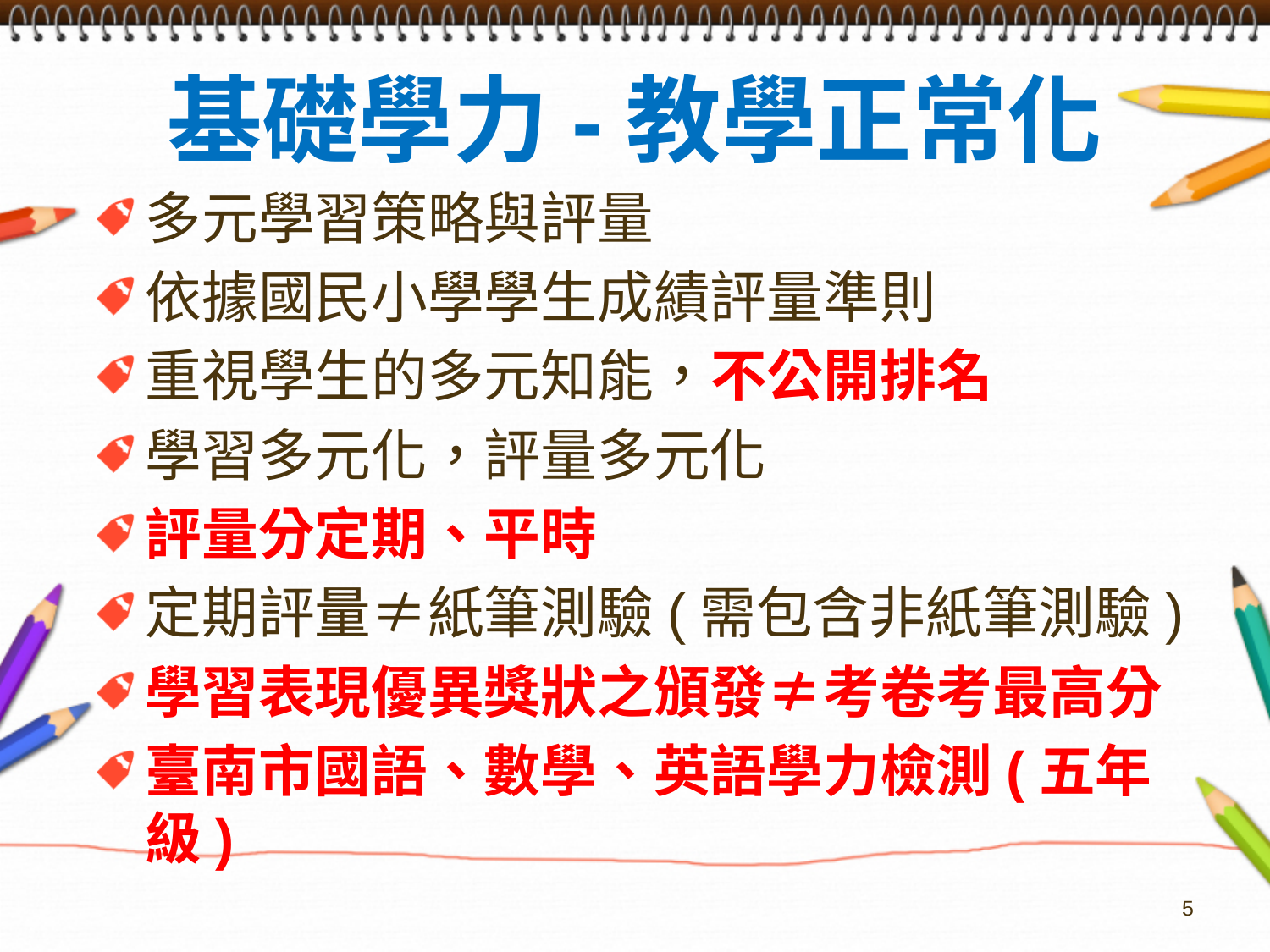

# 基礎學力-教學正常化
多元學習策略與評量
依據國民小學學生成績評量準則
重視學生的多元知能，不公開排名
學習多元化，評量多元化
評量分定期、平時
定期評量≠紙筆測驗(需包含非紙筆測驗)
學習表現優異獎狀之頒發≠考卷考最高分
臺南市國語、數學、英語學力檢測(五年級)
5